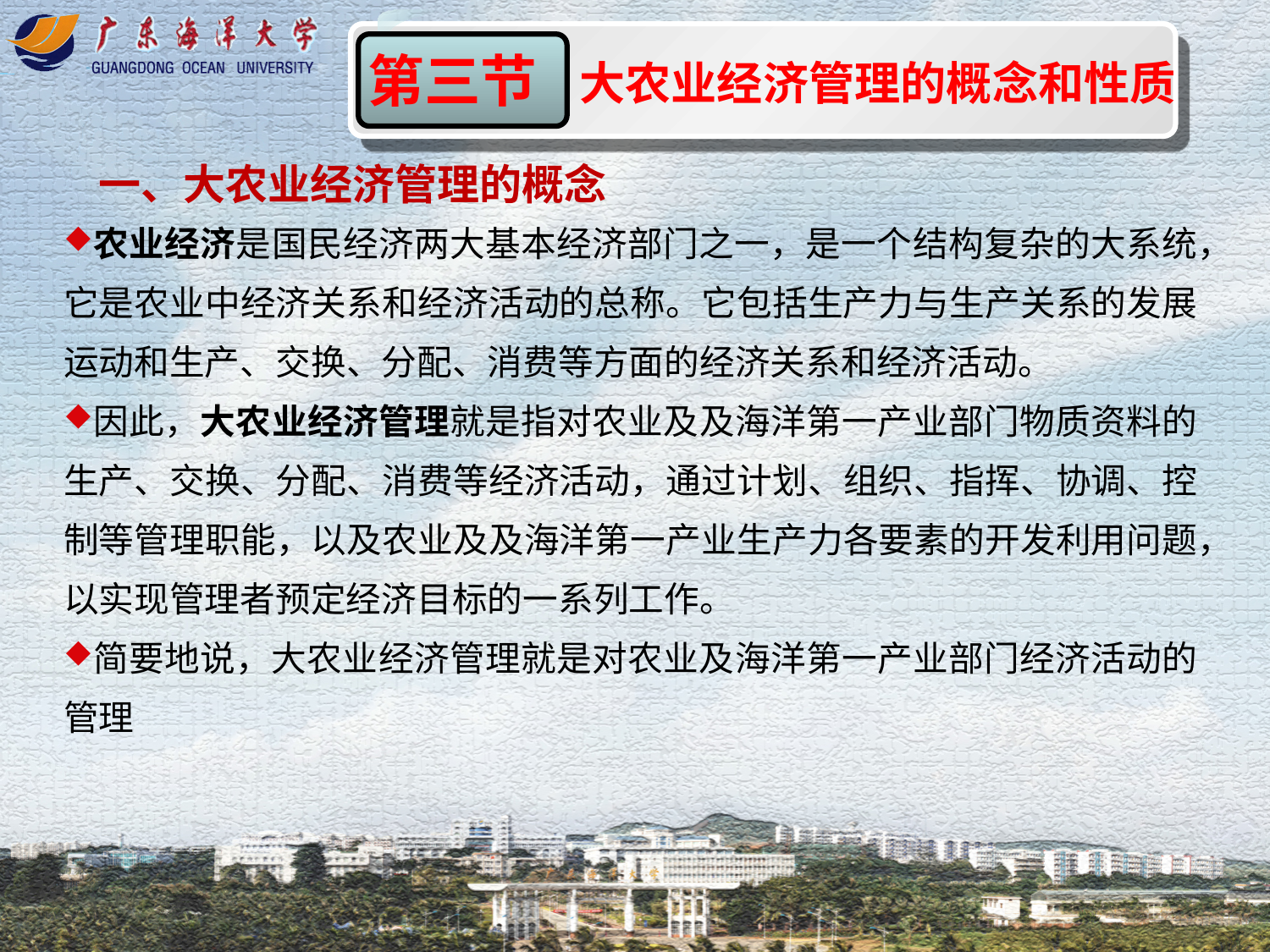

大农业经济管理的概念和性质

第三节
一、大农业经济管理的概念
农业经济是国民经济两大基本经济部门之一，是一个结构复杂的大系统，它是农业中经济关系和经济活动的总称。它包括生产力与生产关系的发展运动和生产、交换、分配、消费等方面的经济关系和经济活动。
因此，大农业经济管理就是指对农业及及海洋第一产业部门物质资料的生产、交换、分配、消费等经济活动，通过计划、组织、指挥、协调、控制等管理职能，以及农业及及海洋第一产业生产力各要素的开发利用问题，以实现管理者预定经济目标的一系列工作。
简要地说，大农业经济管理就是对农业及海洋第一产业部门经济活动的管理